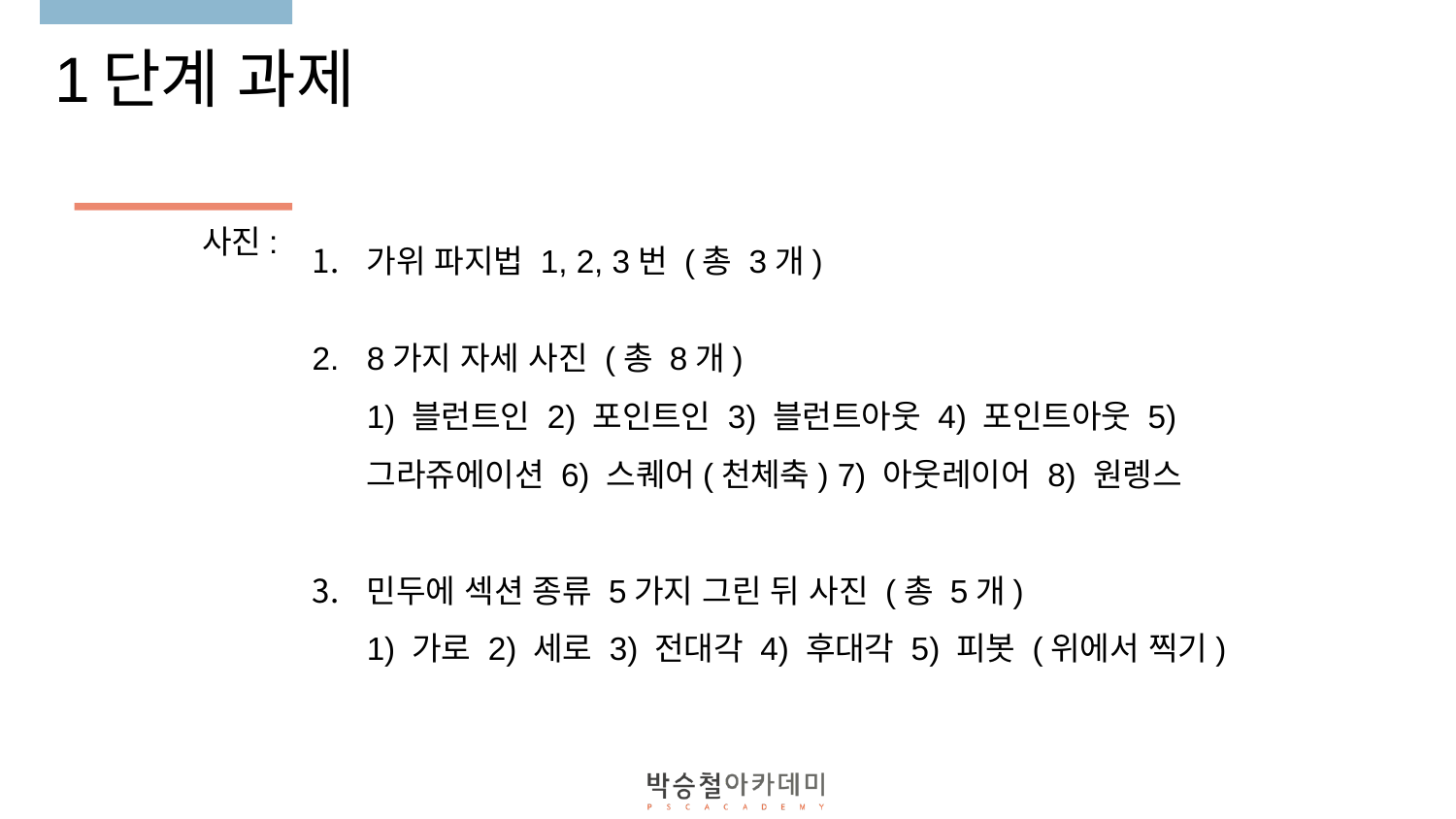

# 1단계 과제

사진:
가위 파지법 1, 2, 3번 (총 3개)
8가지 자세 사진 (총 8개)
1) 블런트인 2) 포인트인 3) 블런트아웃 4) 포인트아웃 5) 그라쥬에이션 6) 스퀘어(천체축) 7) 아웃레이어 8) 원렝스
민두에 섹션 종류 5가지 그린 뒤 사진 (총 5개)
1) 가로 2) 세로 3) 전대각 4) 후대각 5) 피봇 (위에서 찍기)